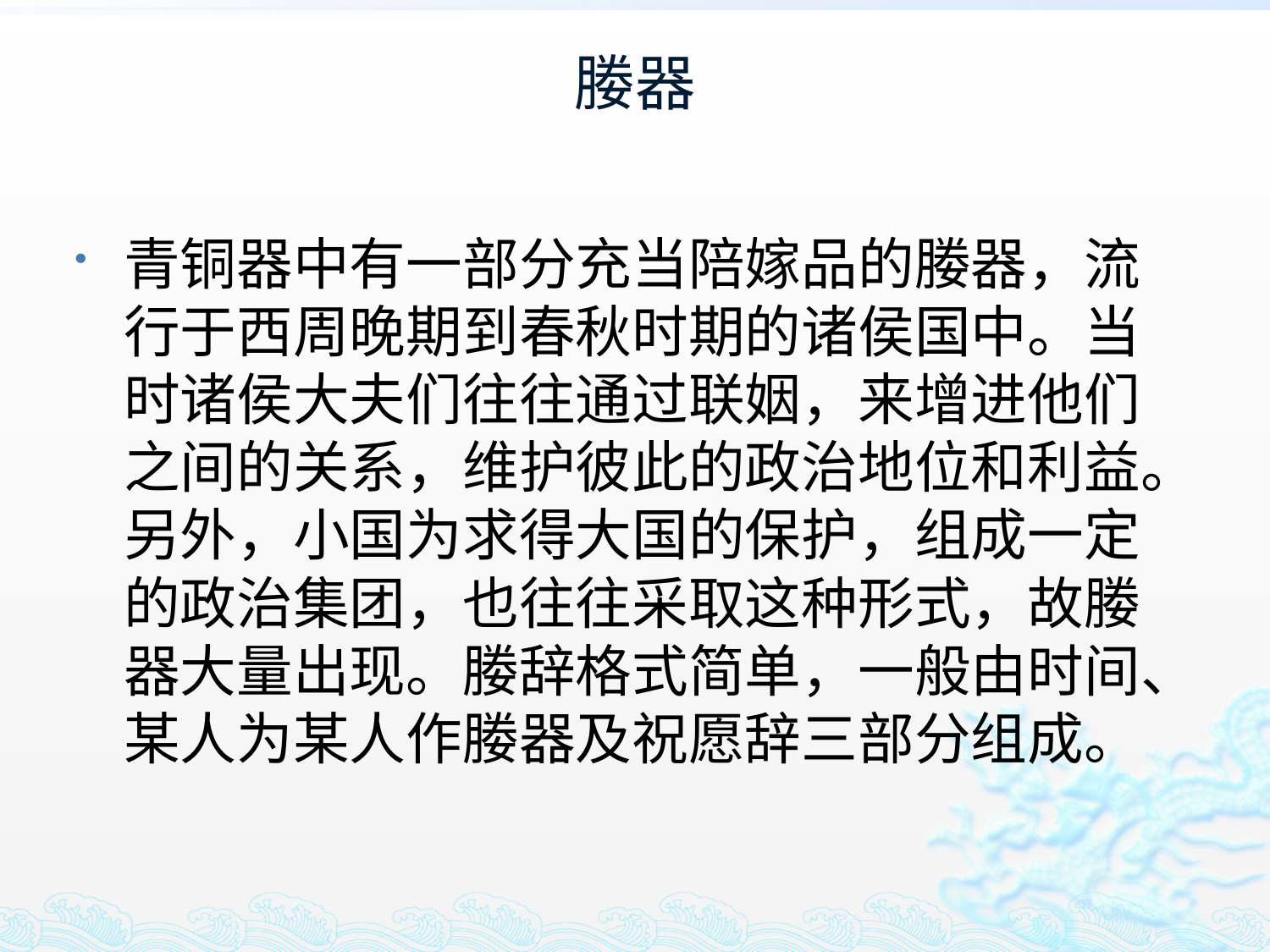

# 媵器
青铜器中有一部分充当陪嫁品的媵器，流行于西周晚期到春秋时期的诸侯国中。当时诸侯大夫们往往通过联姻，来增进他们之间的关系，维护彼此的政治地位和利益。另外，小国为求得大国的保护，组成一定的政治集团，也往往采取这种形式，故媵器大量出现。媵辞格式简单，一般由时间、某人为某人作媵器及祝愿辞三部分组成。